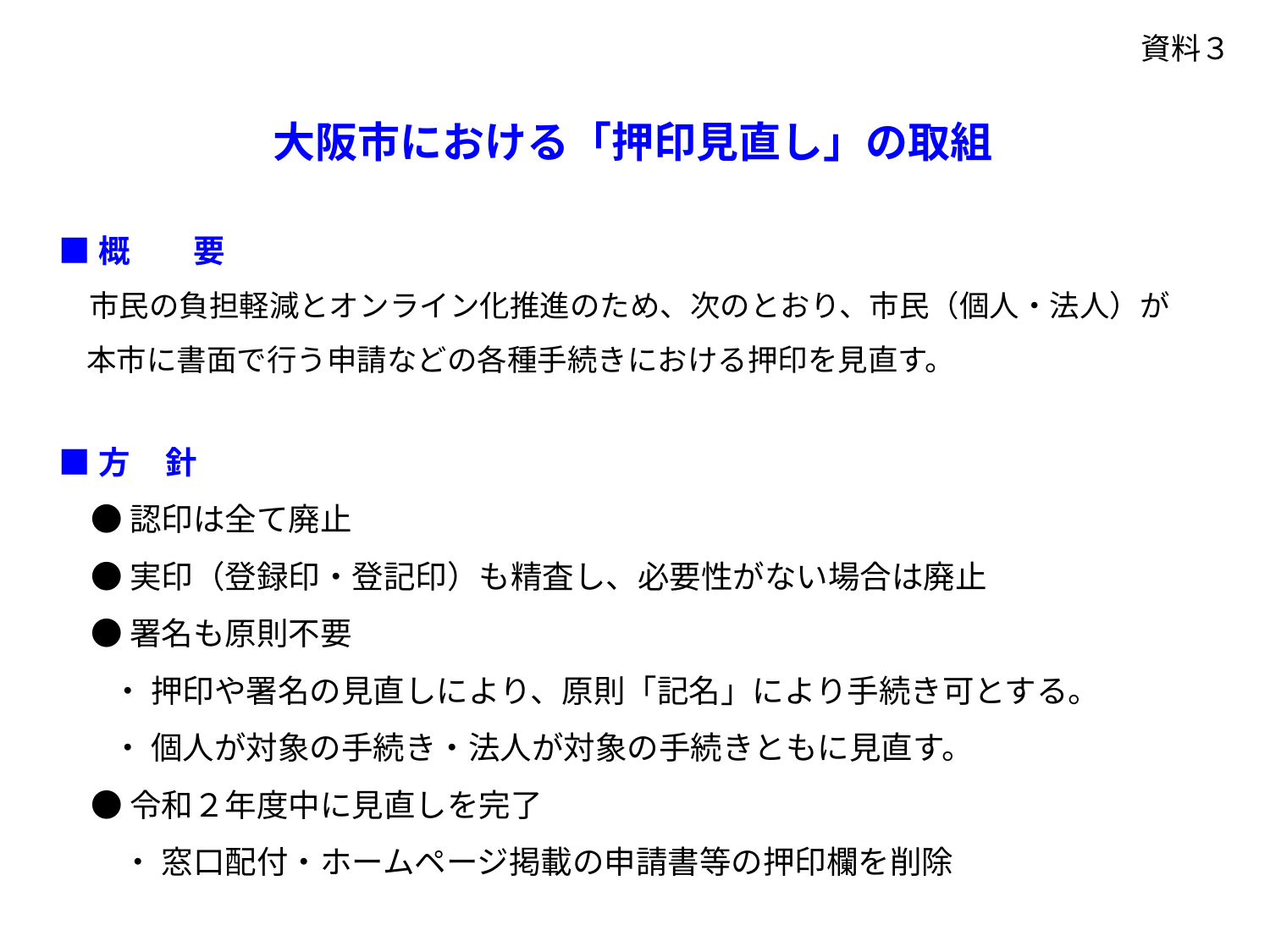

資料３
大阪市における「押印見直し」の取組
■概　　要
　市民の負担軽減とオンライン化推進のため、次のとおり、市民（個人・法人）が
   本市に書面で行う申請などの各種手続きにおける押印を見直す。
■方     針
　● 認印は全て廃止
　● 実印（登録印・登記印）も精査し、必要性がない場合は廃止
　● 署名も原則不要
　   ・ 押印や署名の見直しにより、原則「記名」により手続き可とする。
　   ・ 個人が対象の手続き・法人が対象の手続きともに見直す。
　● 令和２年度中に見直しを完了
　　・ 窓口配付・ホームページ掲載の申請書等の押印欄を削除